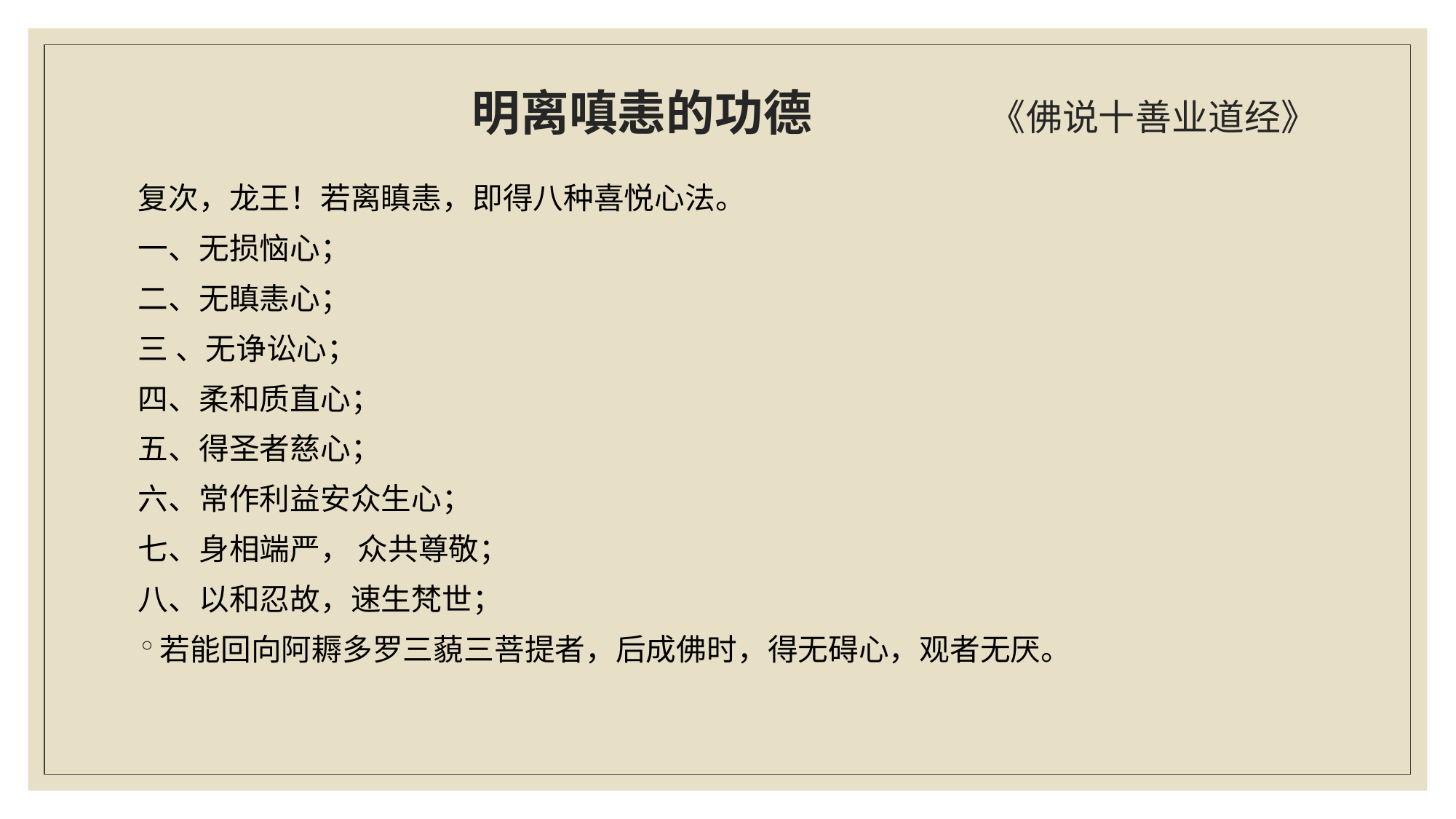

# 明离嗔恚的功德                《佛说十善业道经》
复次，龙王！若离瞋恚，即得八种喜悦心法。
一、无损恼心；
二、无瞋恚心；
三 、无诤讼心；
四、柔和质直心；
五、得圣者慈心；
六、常作利益安众生心；
七、身相端严， 众共尊敬；
八、以和忍故，速生梵世；
若能回向阿耨多罗三藐三菩提者，后成佛时，得无碍心，观者无厌。